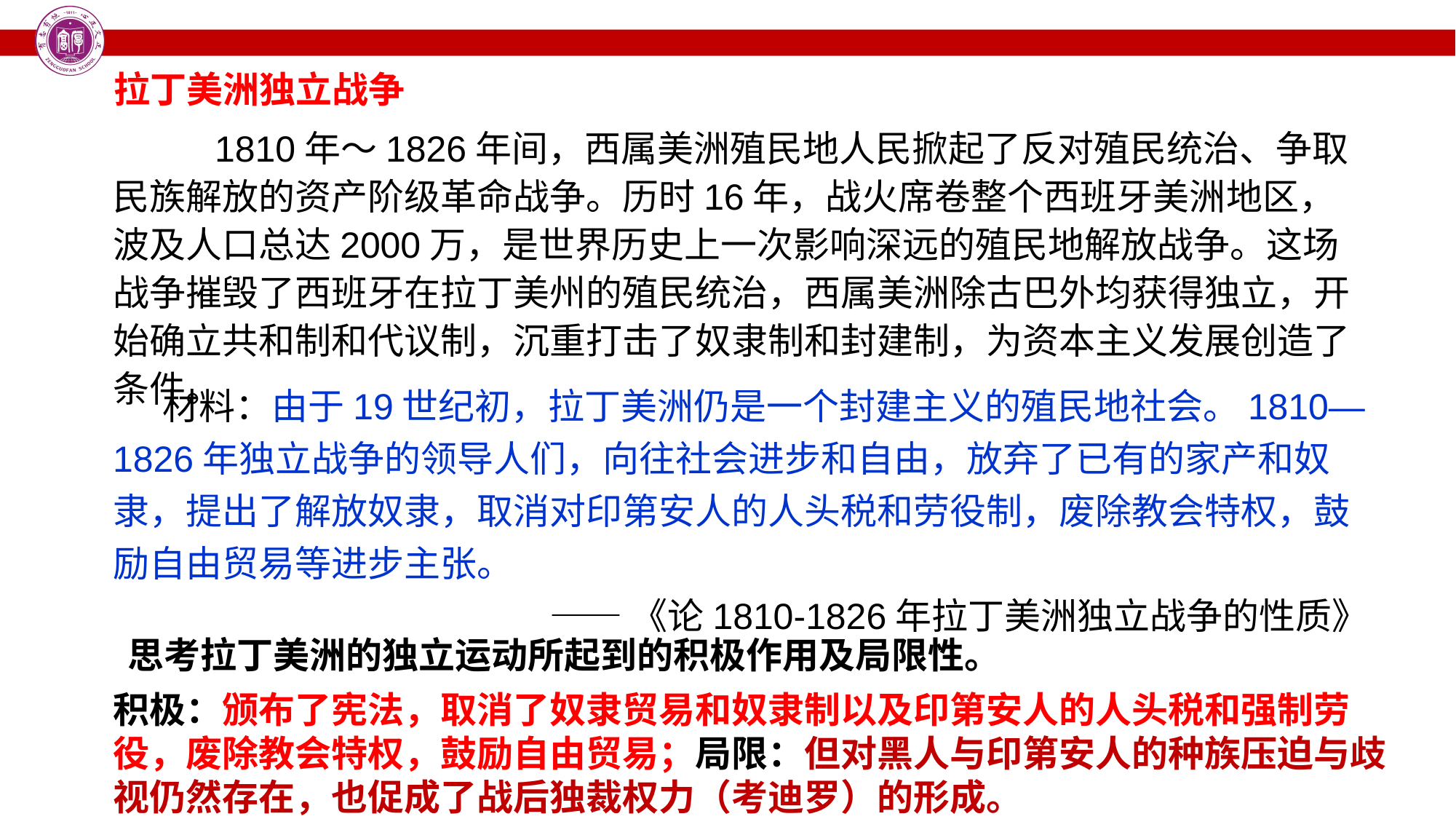

拉丁美洲独立战争
          1810年～1826年间，西属美洲殖民地人民掀起了反对殖民统治、争取民族解放的资产阶级革命战争。历时16年，战火席卷整个西班牙美洲地区，波及人口总达2000万，是世界历史上一次影响深远的殖民地解放战争。这场战争摧毁了西班牙在拉丁美州的殖民统治，西属美洲除古巴外均获得独立，开始确立共和制和代议制，沉重打击了奴隶制和封建制，为资本主义发展创造了条件。
     材料：由于19世纪初，拉丁美洲仍是一个封建主义的殖民地社会。1810—1826年独立战争的领导人们，向往社会进步和自由，放弃了已有的家产和奴隶，提出了解放奴隶，取消对印第安人的人头税和劳役制，废除教会特权，鼓励自由贸易等进步主张。
——《论1810-1826年拉丁美洲独立战争的性质》
思考拉丁美洲的独立运动所起到的积极作用及局限性。
积极：颁布了宪法，取消了奴隶贸易和奴隶制以及印第安人的人头税和强制劳役，废除教会特权，鼓励自由贸易；局限：但对黑人与印第安人的种族压迫与歧视仍然存在，也促成了战后独裁权力（考迪罗）的形成。